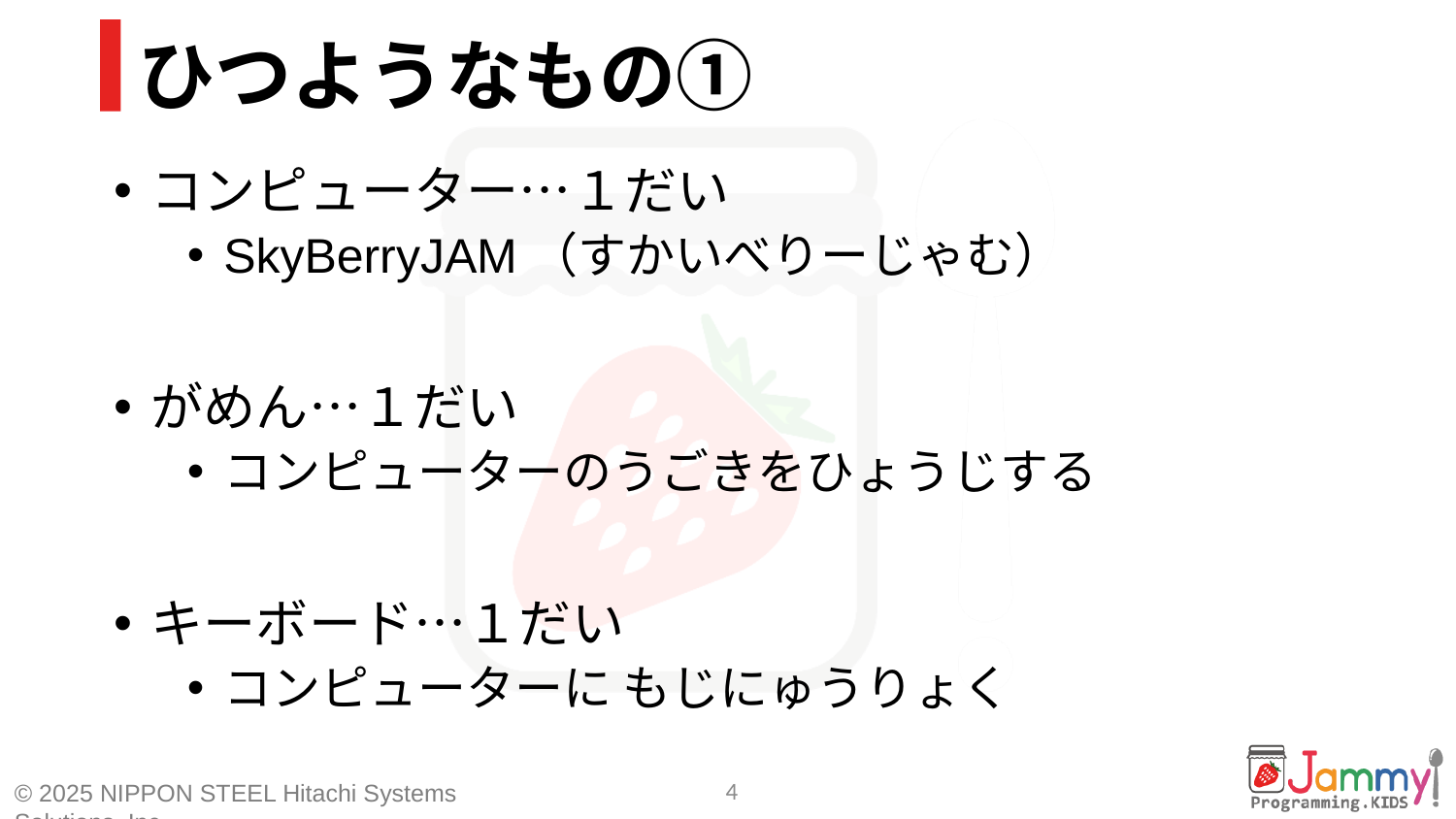

# ひつようなもの①
コンピューター…１だい
SkyBerryJAM（すかいべりーじゃむ）

がめん…１だい
コンピューターのうごきをひょうじする

キーボード…１だい
コンピューターに もじにゅうりょく
4